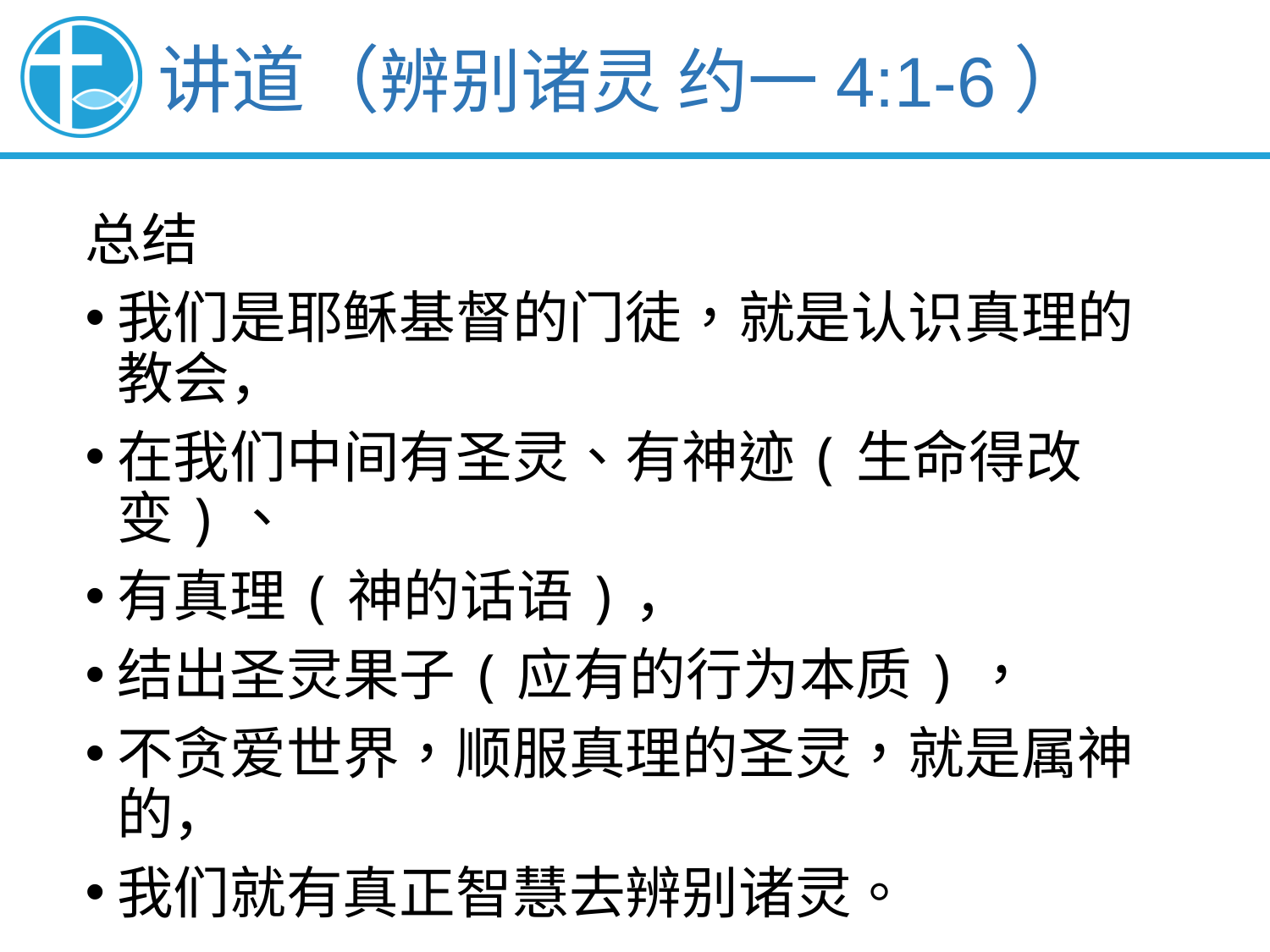

讲道（辨别诸灵 约一4:1-6）
总结
我们是耶稣基督的门徒，就是认识真理的教会，
在我们中间有圣灵、有神迹(生命得改变)、
有真理(神的话语)，
结出圣灵果子(应有的行为本质)，
不贪爱世界，顺服真理的圣灵，就是属神的，
我们就有真正智慧去辨别诸灵。